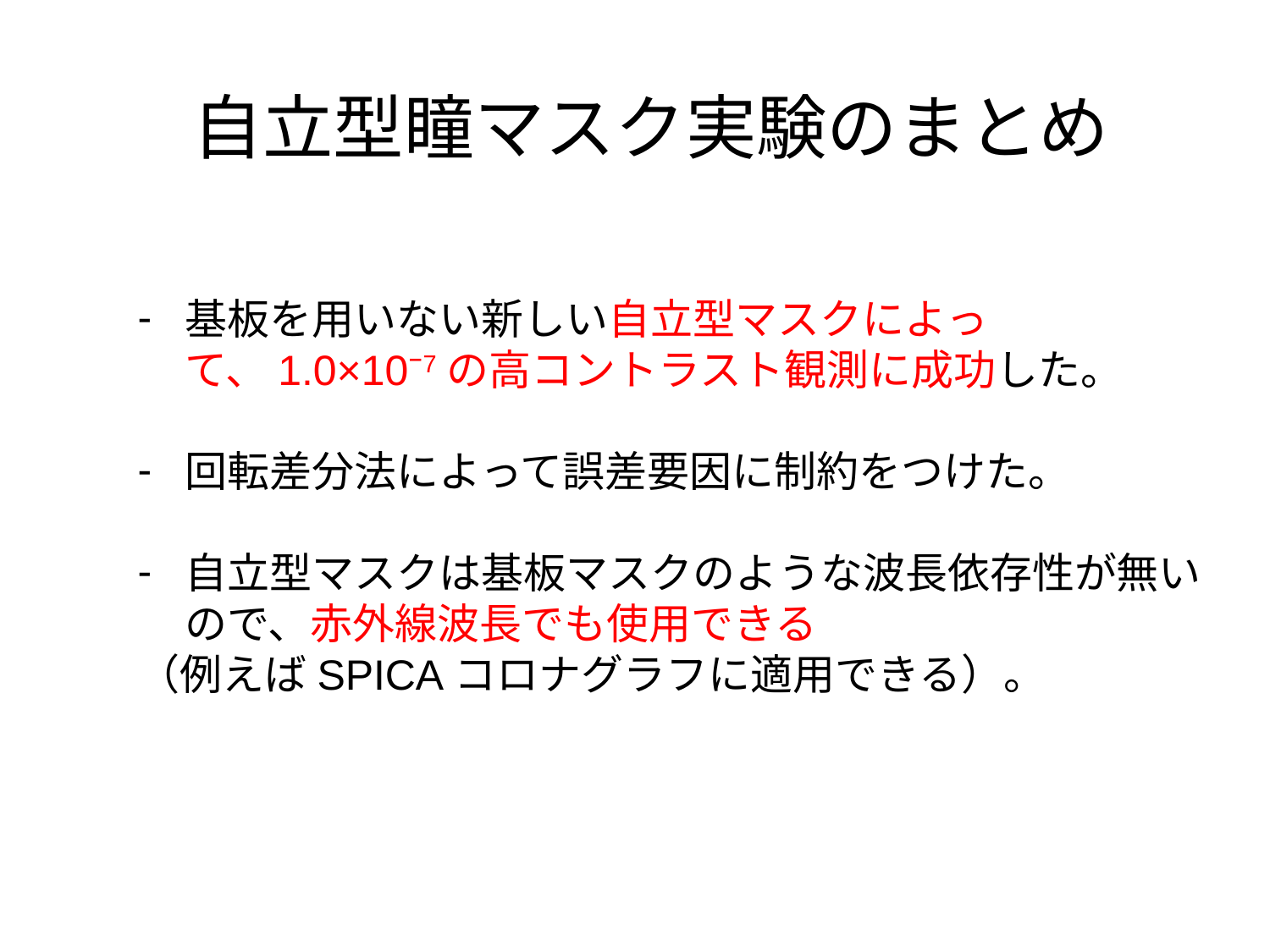

# 自立型瞳マスク実験のまとめ
基板を用いない新しい自立型マスクによって、1.0×10⁻7の高コントラスト観測に成功した。

回転差分法によって誤差要因に制約をつけた。

自立型マスクは基板マスクのような波長依存性が無いので、赤外線波長でも使用できる
（例えばSPICAコロナグラフに適用できる）。